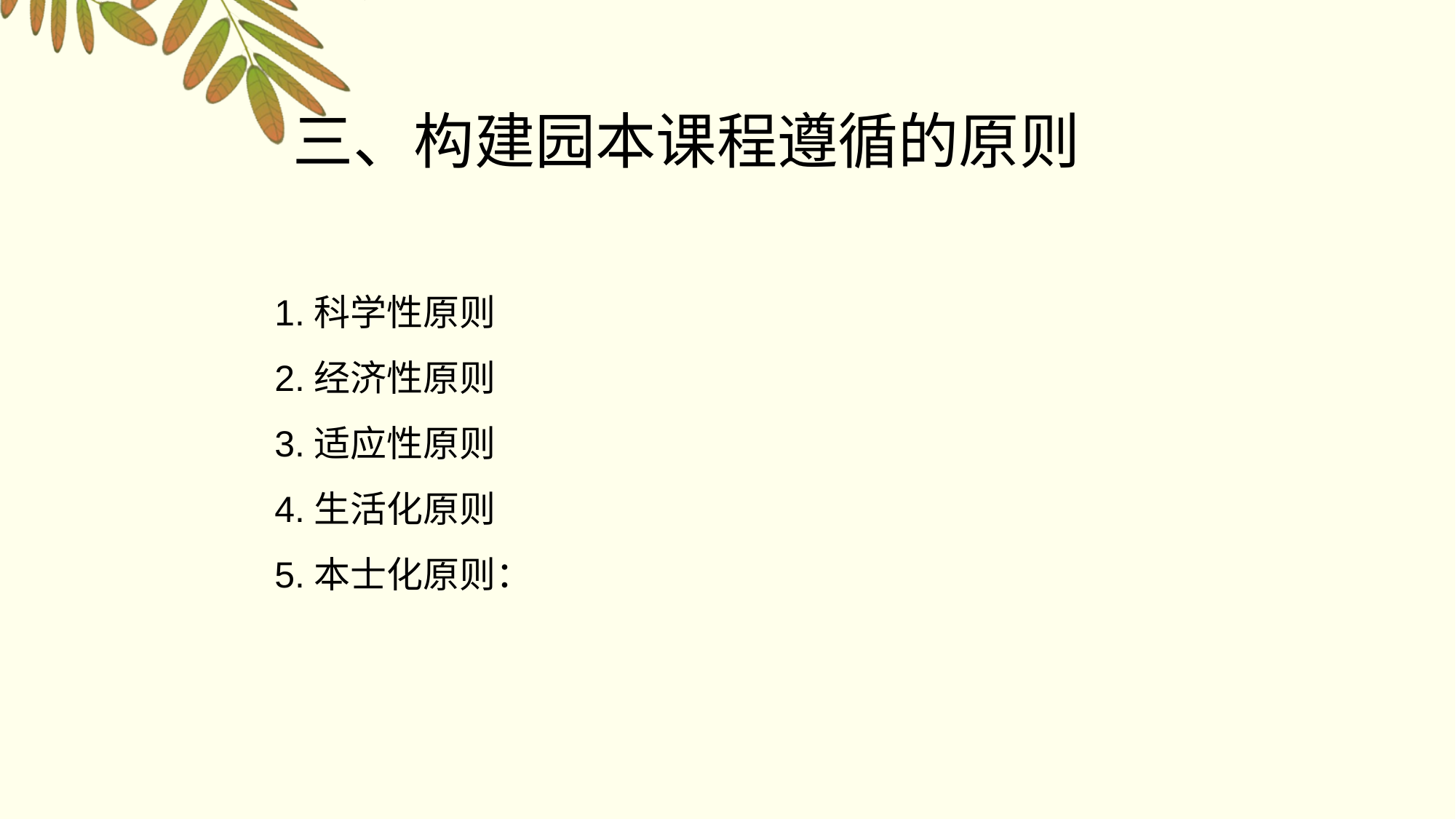

三、构建园本课程遵循的原则

1.科学性原则
2.经济性原则
3.适应性原则
4.生活化原则
5.本士化原则：